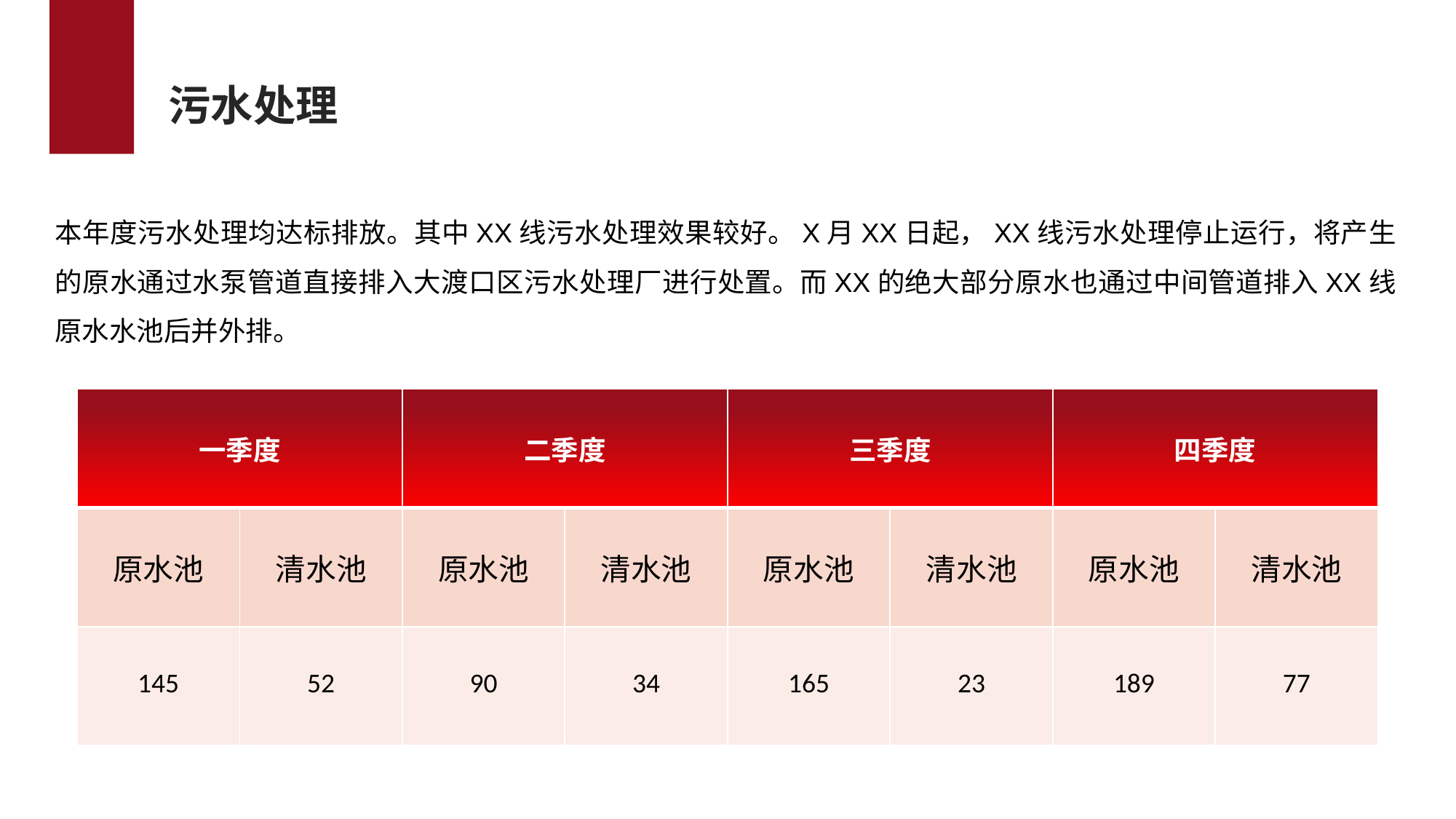

污水处理
本年度污水处理均达标排放。其中XX线污水处理效果较好。X月XX日起，XX线污水处理停止运行，将产生的原水通过水泵管道直接排入大渡口区污水处理厂进行处置。而XX的绝大部分原水也通过中间管道排入XX线原水水池后并外排。
| 一季度 |  | 二季度 |  | 三季度 |  | 四季度 |  |
| --- | --- | --- | --- | --- | --- | --- | --- |
| 原水池 | 清水池 | 原水池 | 清水池 | 原水池 | 清水池 | 原水池 | 清水池 |
| 145 | 52 | 90 | 34 | 165 | 23 | 189 | 77 |